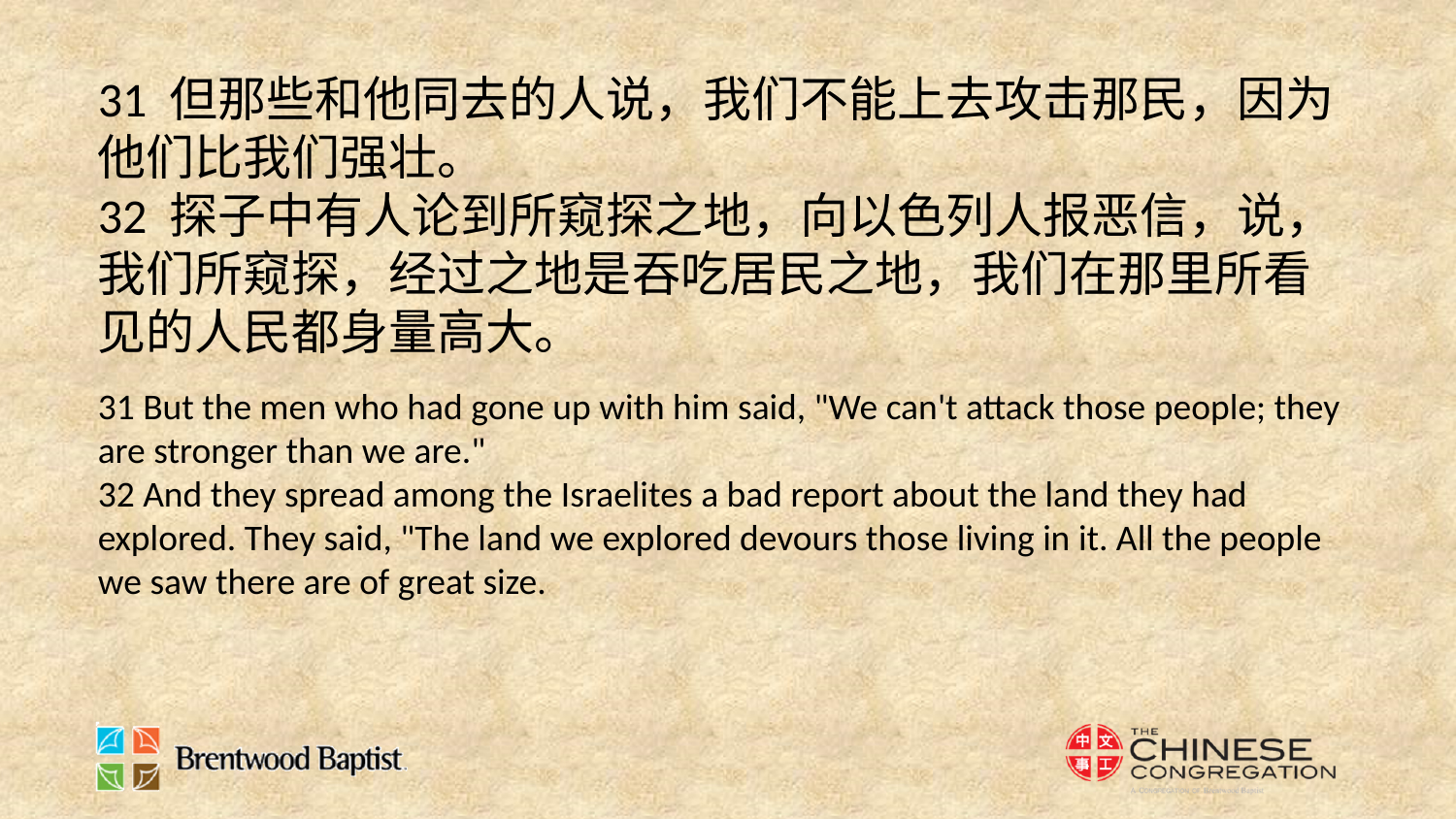

31 但那些和他同去的人说，我们不能上去攻击那民，因为他们比我们强壮。
32 探子中有人论到所窥探之地，向以色列人报恶信，说，我们所窥探，经过之地是吞吃居民之地，我们在那里所看见的人民都身量高大。

31 But the men who had gone up with him said, "We can't attack those people; they are stronger than we are."
32 And they spread among the Israelites a bad report about the land they had explored. They said, "The land we explored devours those living in it. All the people we saw there are of great size.